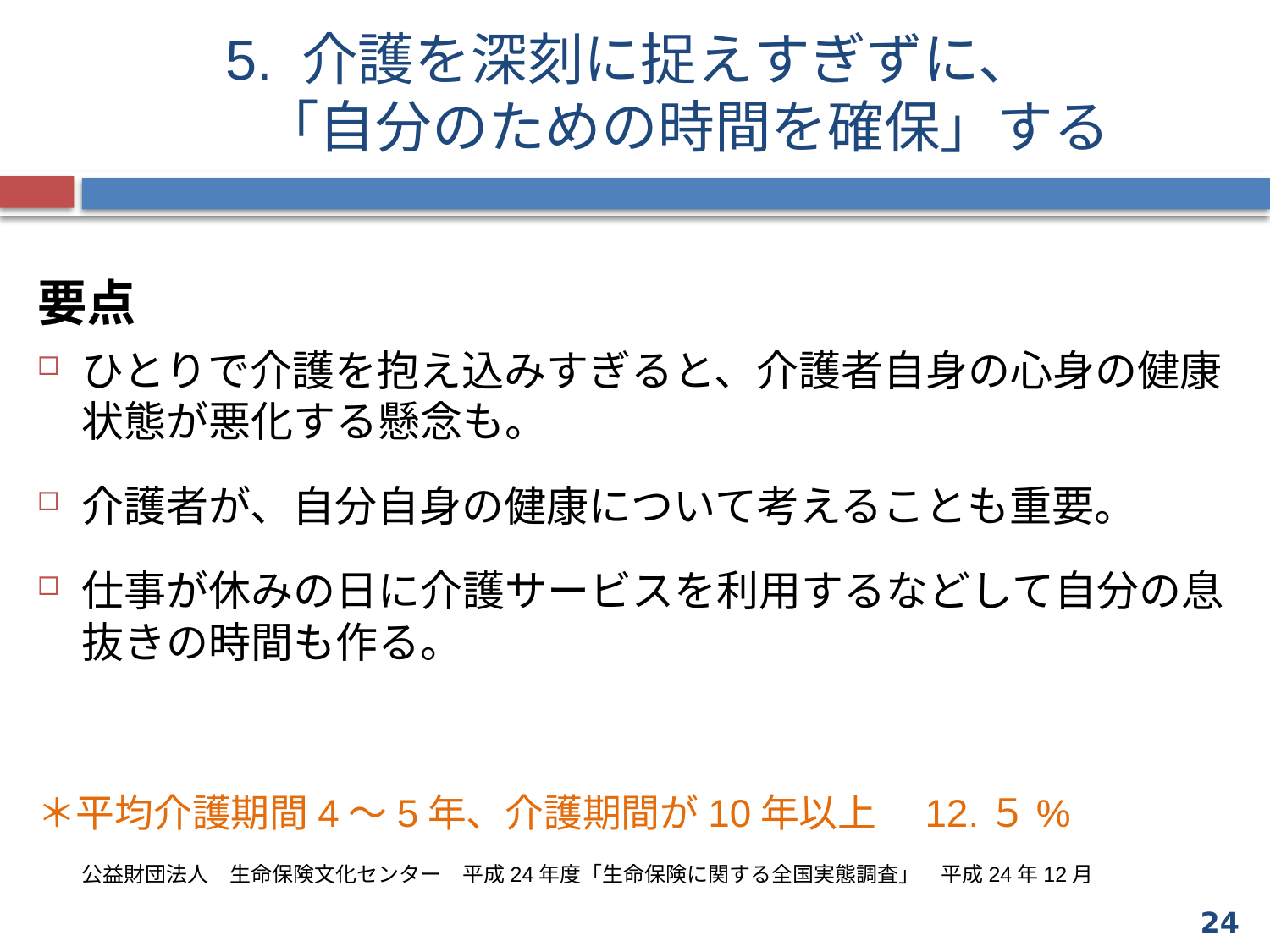

# 5. 介護を深刻に捉えすぎずに、 「自分のための時間を確保」する
要点
ひとりで介護を抱え込みすぎると、介護者自身の心身の健康状態が悪化する懸念も。
介護者が、自分自身の健康について考えることも重要。
仕事が休みの日に介護サービスを利用するなどして自分の息抜きの時間も作る。

＊平均介護期間4～5年、介護期間が10年以上　12.５%　
公益財団法人　生命保険文化センター　平成24年度「生命保険に関する全国実態調査」　平成24年12月
24